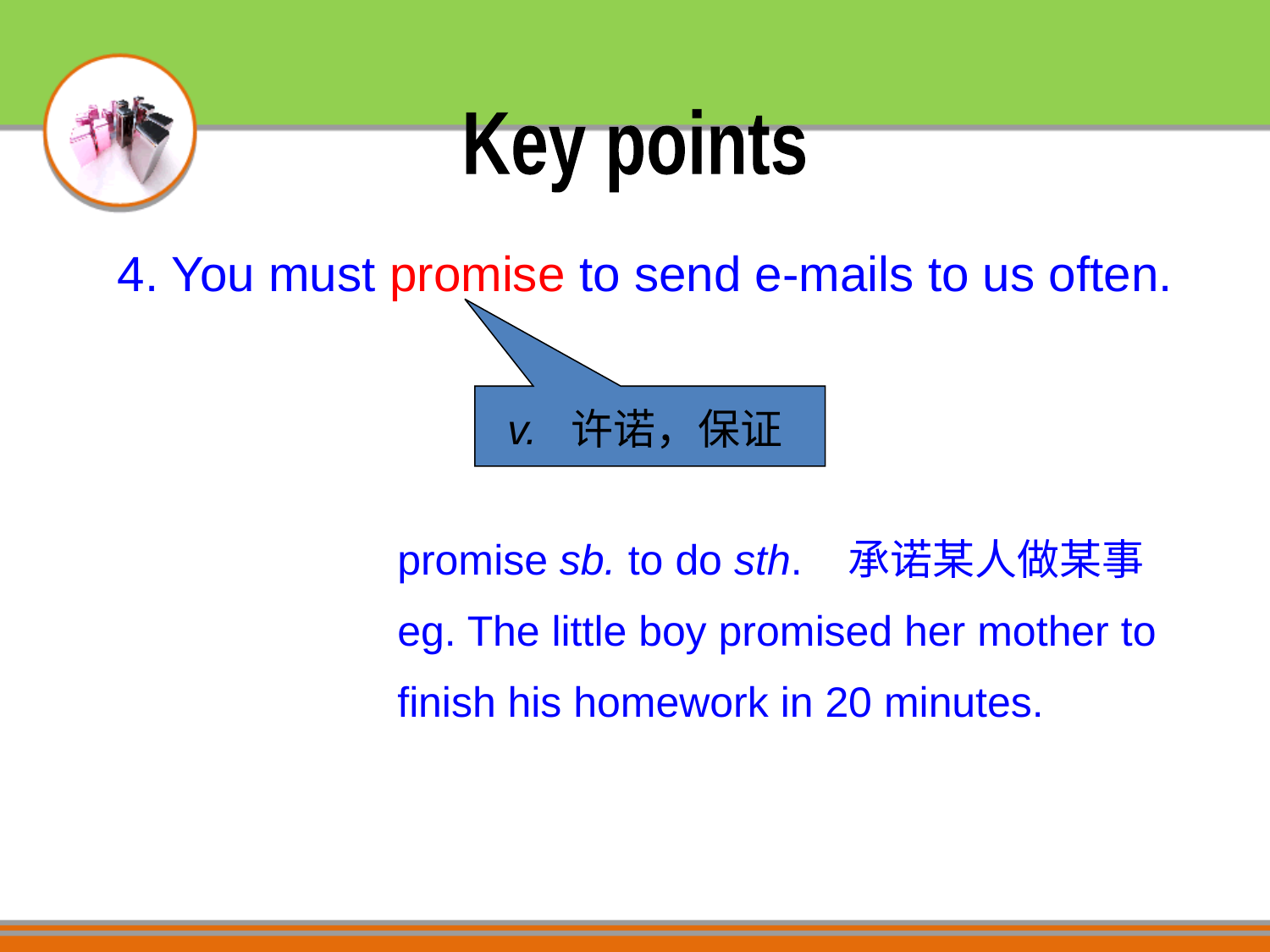

Key points
4. You must promise to send e-mails to us often.

v.  许诺，保证
promise sb. to do sth.   承诺某人做某事
eg. The little boy promised her mother to finish his homework in 20 minutes.